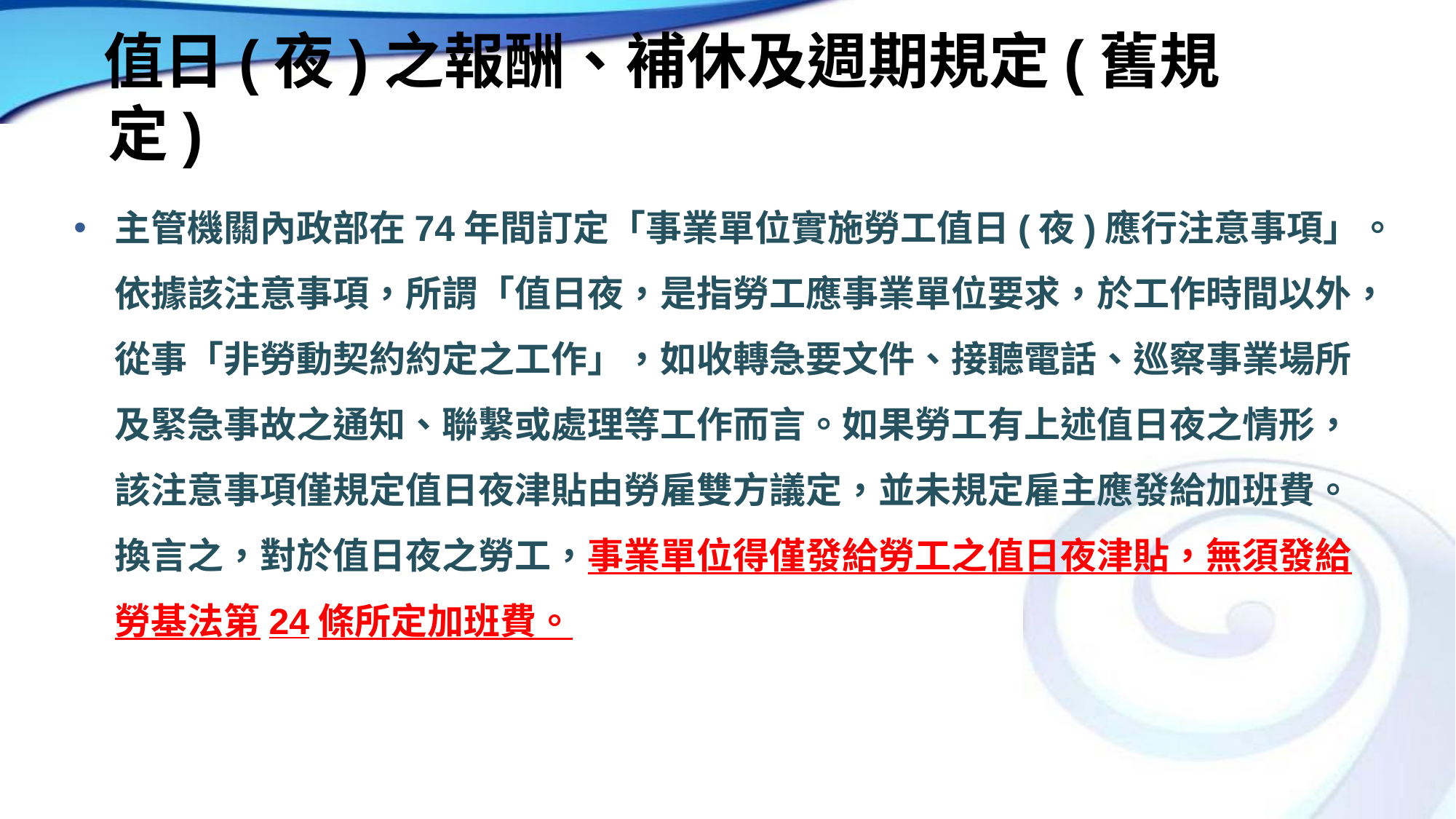

# 值日(夜)之報酬、補休及週期規定(舊規定)
主管機關內政部在74年間訂定「事業單位實施勞工值日(夜)應行注意事項」。依據該注意事項，所謂「值日夜，是指勞工應事業單位要求，於工作時間以外，從事「非勞動契約約定之工作」，如收轉急要文件、接聽電話、巡察事業場所及緊急事故之通知、聯繫或處理等工作而言。如果勞工有上述值日夜之情形，該注意事項僅規定值日夜津貼由勞雇雙方議定，並未規定雇主應發給加班費。換言之，對於值日夜之勞工，事業單位得僅發給勞工之值日夜津貼，無須發給勞基法第24條所定加班費。